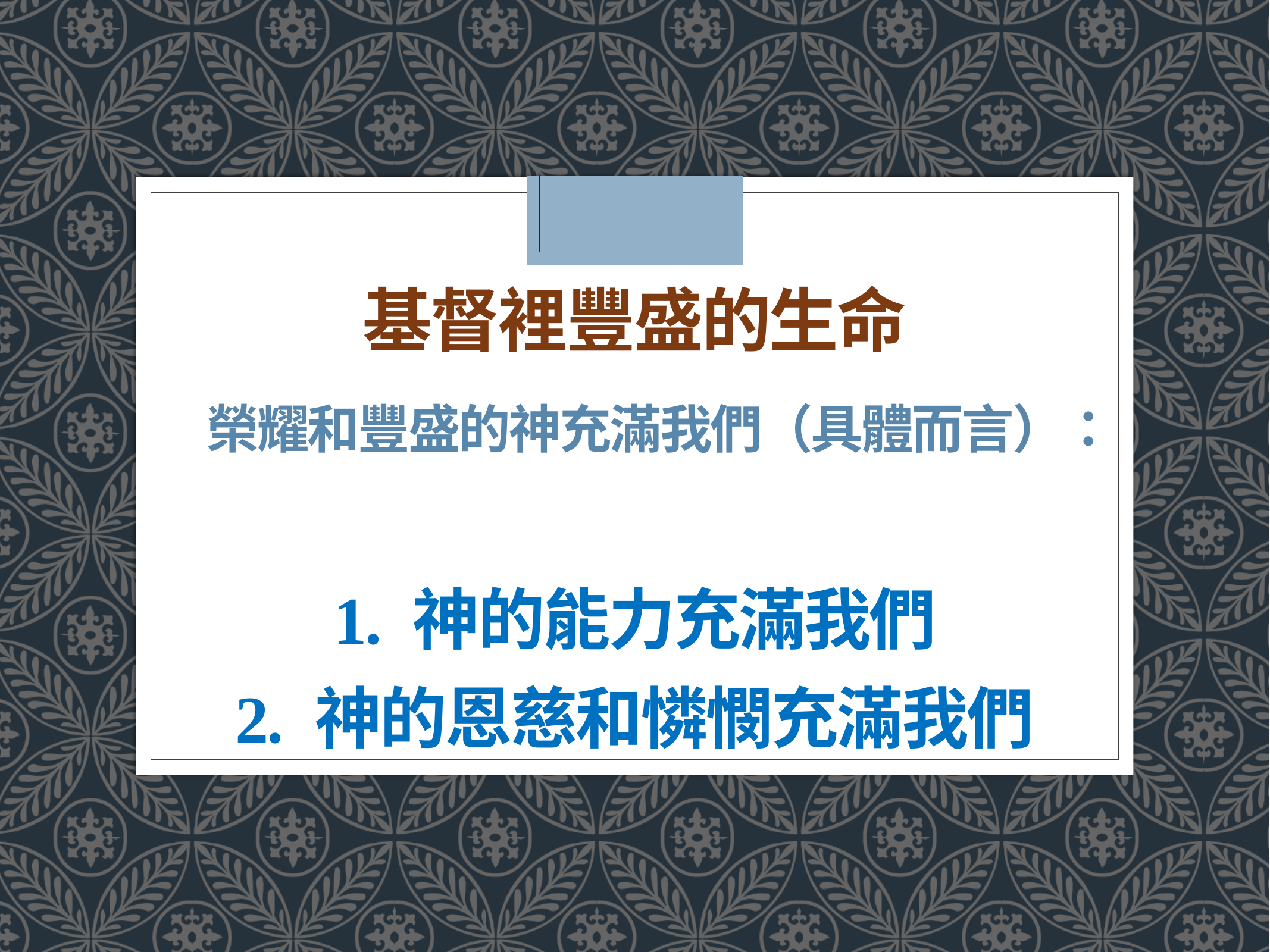

# 基督裡豐盛的生命 榮耀和豐盛的神充滿我們（具體而言）： 1. 神的能力充滿我們 2. 神的恩慈和憐憫充滿我們